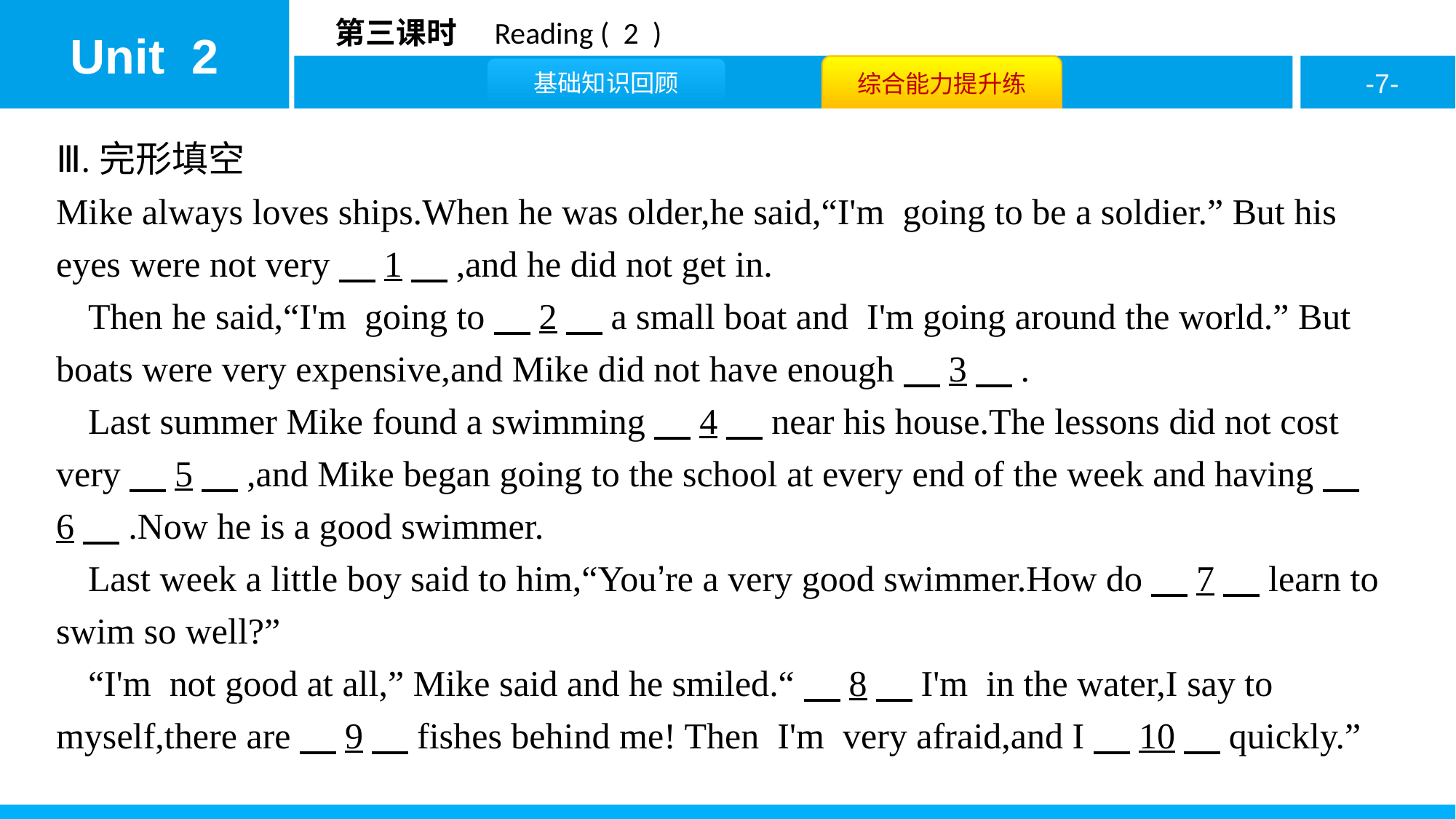

Ⅲ.完形填空
Mike always loves ships.When he was older,he said,“I'm  going to be a soldier.” But his eyes were not very　1　,and he did not get in.
Then he said,“I'm  going to　2　a small boat and  I'm going around the world.” But boats were very expensive,and Mike did not have enough　3　.
Last summer Mike found a swimming　4　near his house.The lessons did not cost very　5　,and Mike began going to the school at every end of the week and having　6　.Now he is a good swimmer.
Last week a little boy said to him,“You’re a very good swimmer.How do　7　learn to swim so well?”
“I'm  not good at all,” Mike said and he smiled.“　8　I'm  in the water,I say to myself,there are　9　fishes behind me! Then  I'm  very afraid,and I　10　quickly.”